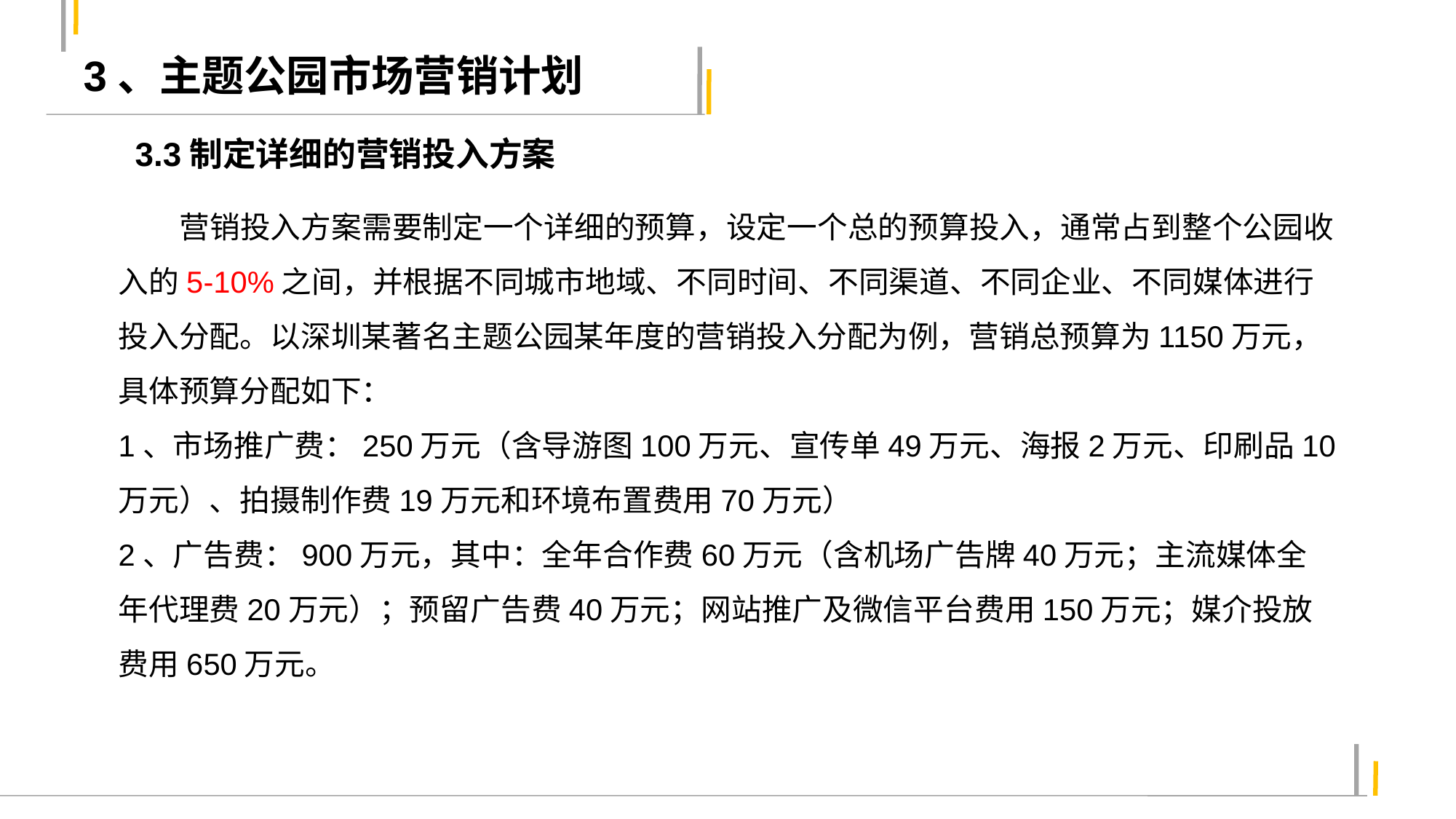

3、主题公园市场营销计划

3.3制定详细的营销投入方案

        营销投入方案需要制定一个详细的预算，设定一个总的预算投入，通常占到整个公园收入的5-10%之间，并根据不同城市地域、不同时间、不同渠道、不同企业、不同媒体进行投入分配。以深圳某著名主题公园某年度的营销投入分配为例，营销总预算为1150万元，具体预算分配如下：
1、市场推广费：250万元（含导游图100万元、宣传单49万元、海报2万元、印刷品10万元）、拍摄制作费19万元和环境布置费用70万元）
2、广告费：900万元，其中：全年合作费60万元（含机场广告牌40万元；主流媒体全年代理费20万元）；预留广告费40万元；网站推广及微信平台费用150万元；媒介投放费用650万元。